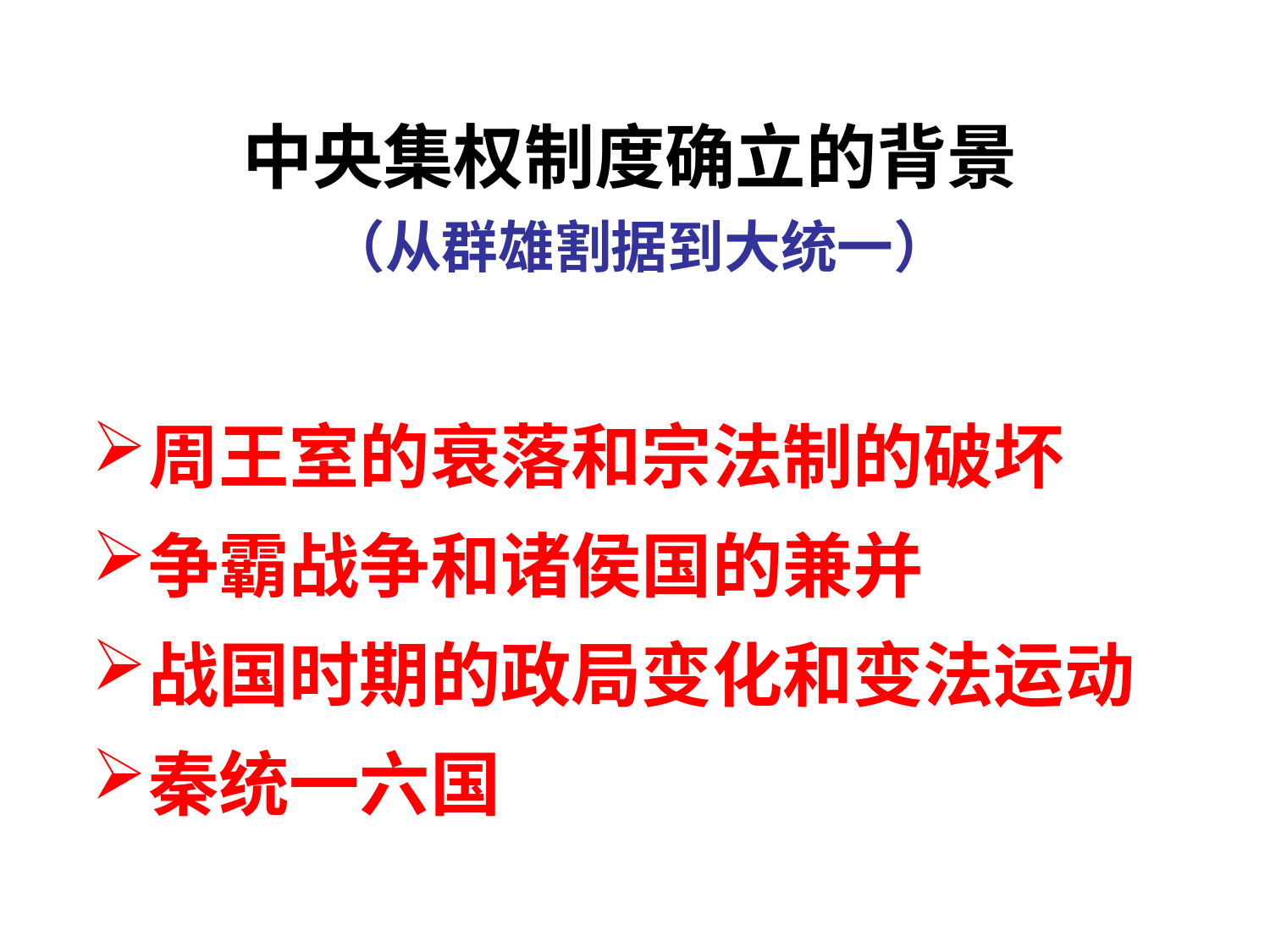

# 中央集权制度确立的背景 （从群雄割据到大统一）
周王室的衰落和宗法制的破坏
争霸战争和诸侯国的兼并
战国时期的政局变化和变法运动
秦统一六国